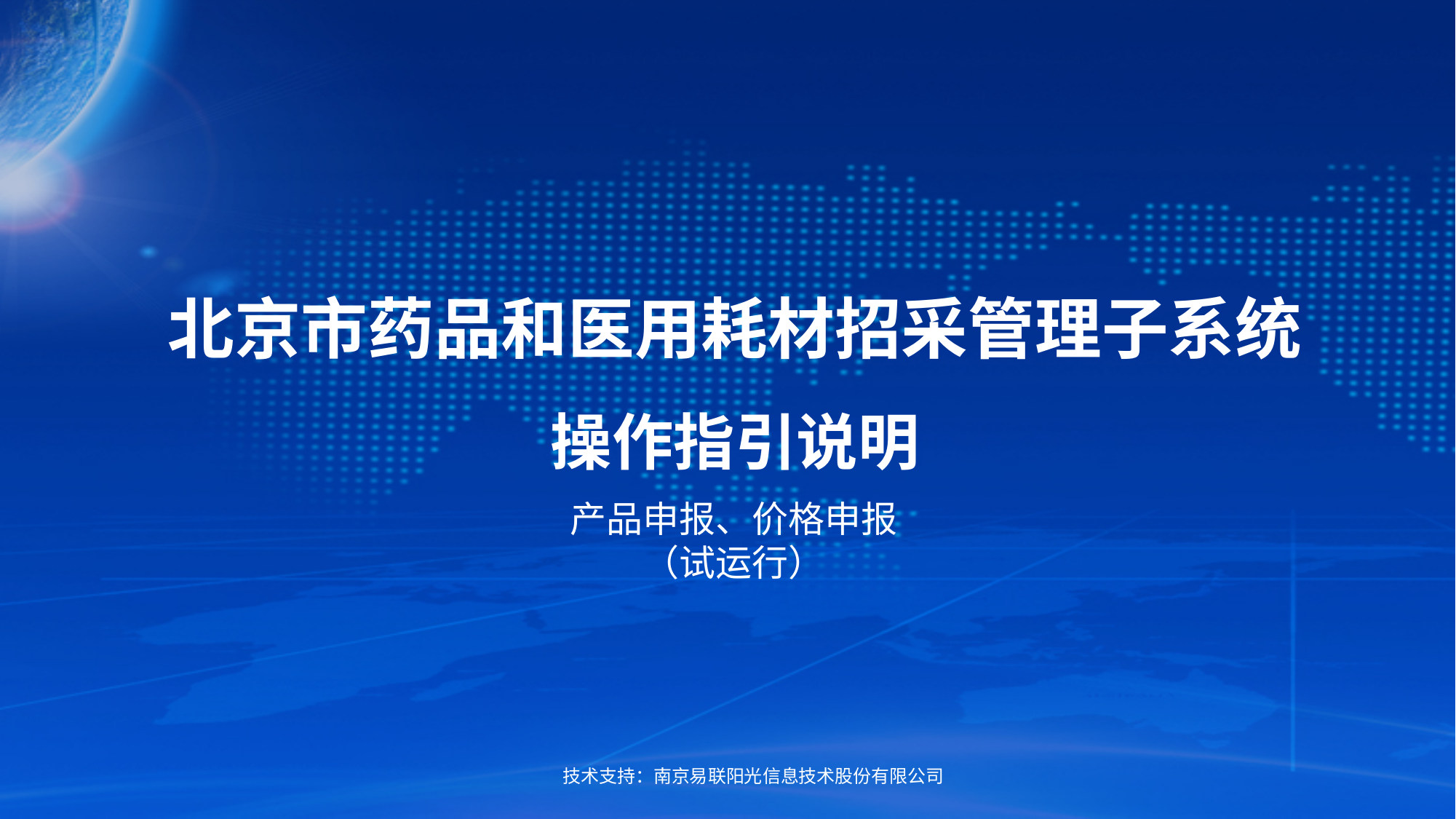

北京市药品和医用耗材招采管理子系统操作指引说明
产品申报、价格申报
（试运行）